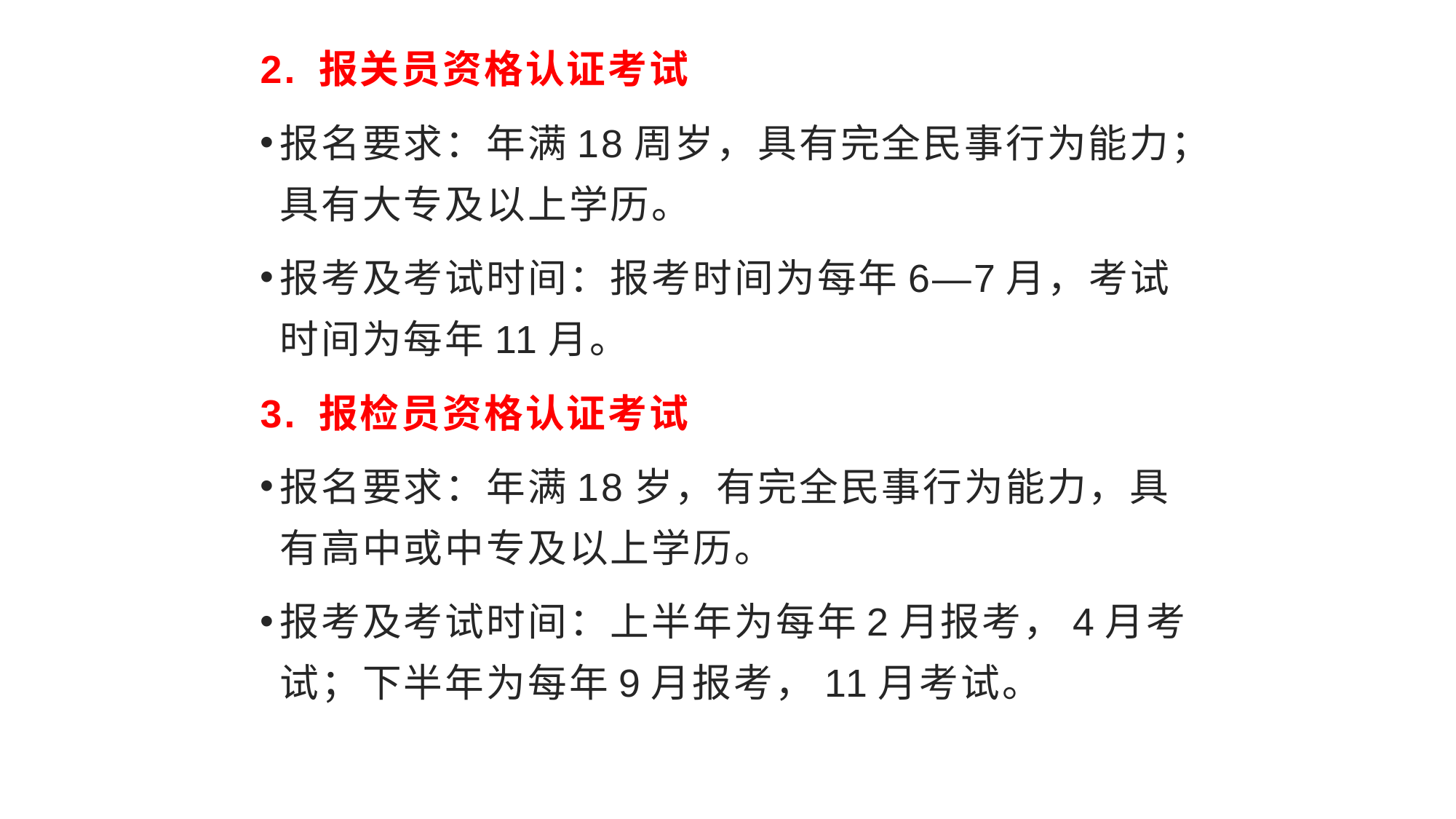

2. 报关员资格认证考试
报名要求：年满18周岁，具有完全民事行为能力；具有大专及以上学历。
报考及考试时间：报考时间为每年6—7月，考试时间为每年11月。
3. 报检员资格认证考试
报名要求：年满18岁，有完全民事行为能力，具有高中或中专及以上学历。
报考及考试时间：上半年为每年2月报考，4月考试；下半年为每年9月报考，11月考试。